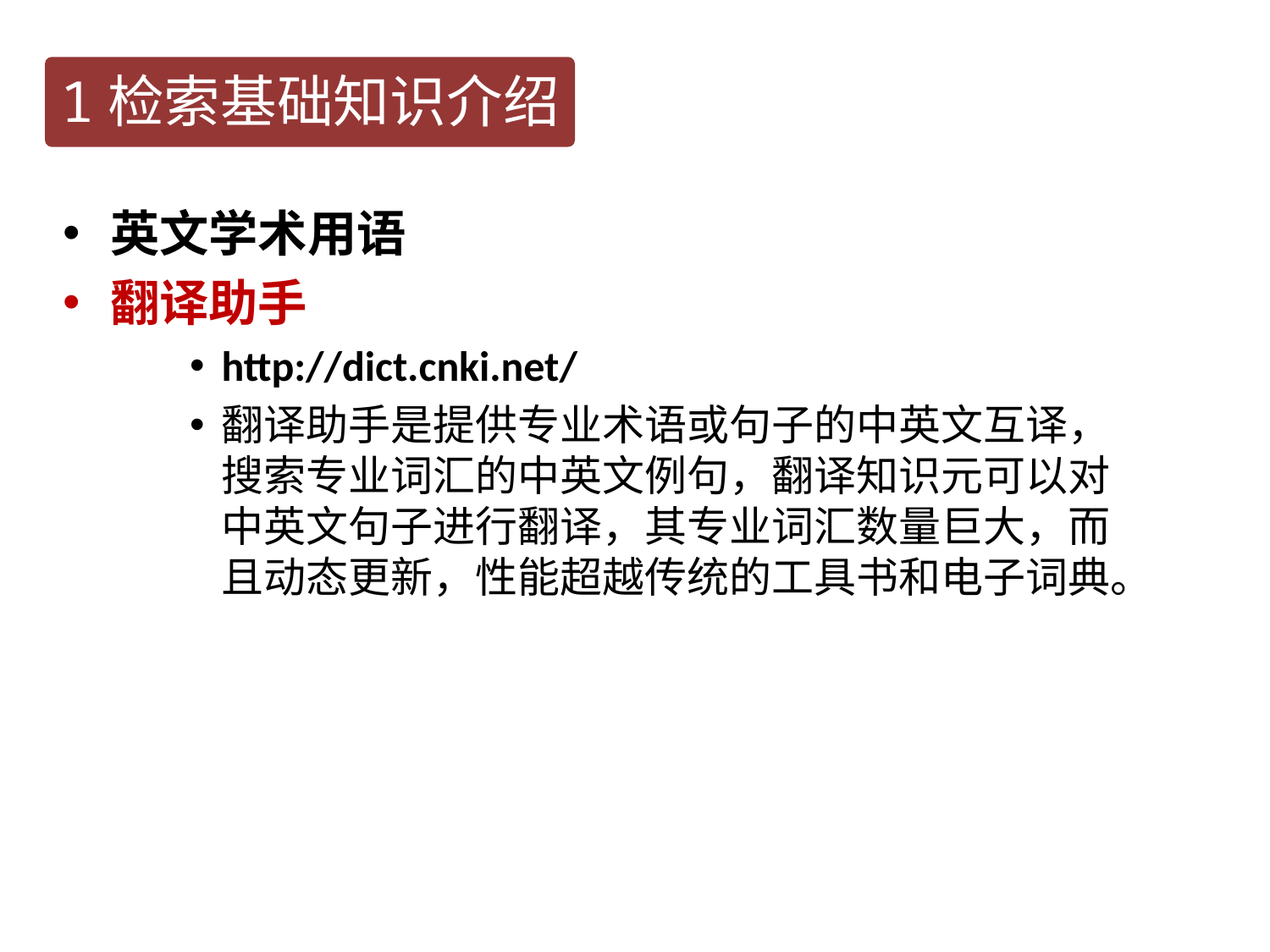

1检索基础知识介绍
1基础检索知识介绍
英文学术用语
翻译助手
http://dict.cnki.net/
翻译助手是提供专业术语或句子的中英文互译，搜索专业词汇的中英文例句，翻译知识元可以对中英文句子进行翻译，其专业词汇数量巨大，而且动态更新，性能超越传统的工具书和电子词典。